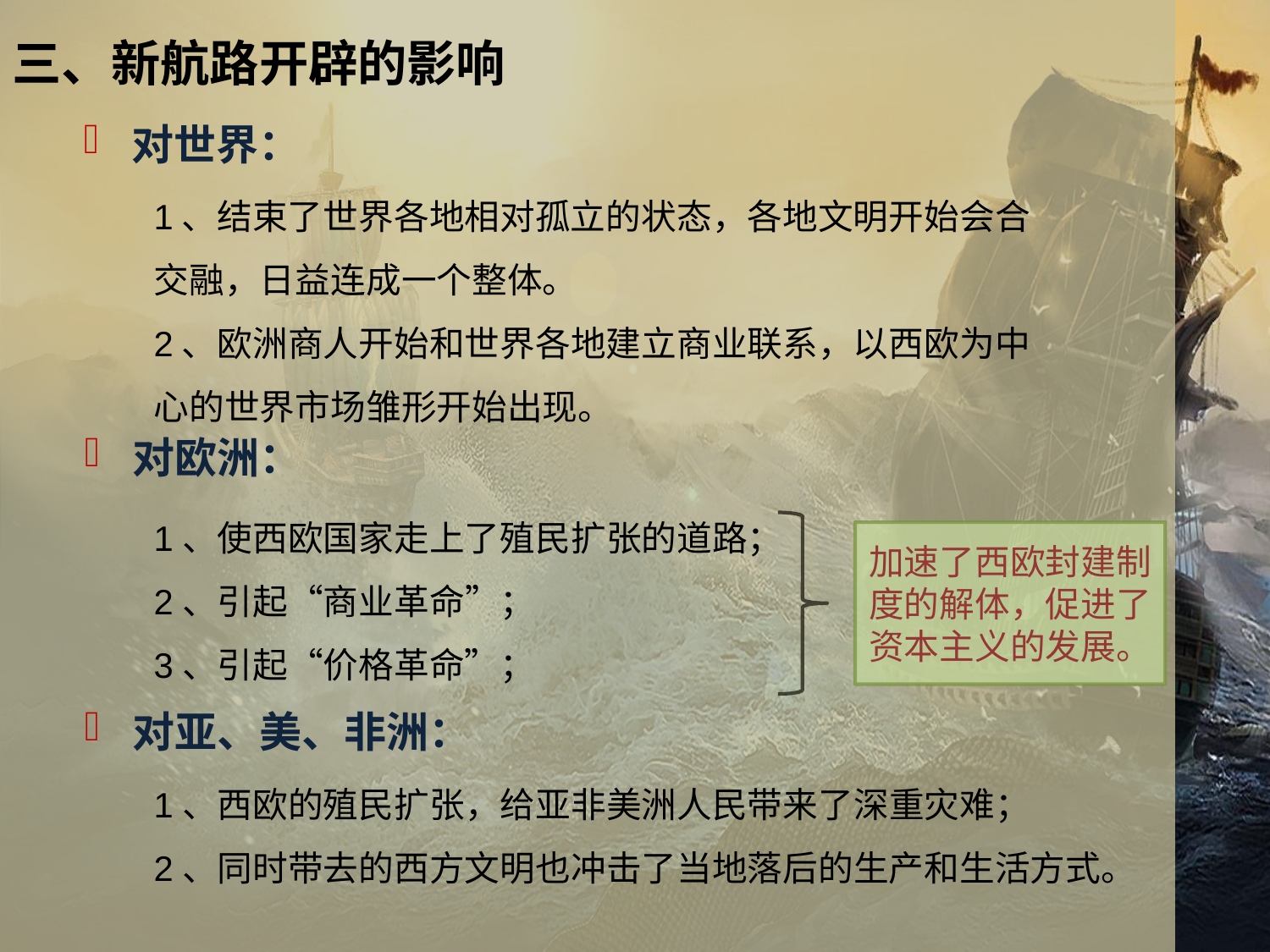

三、新航路开辟的影响
对世界：
1、结束了世界各地相对孤立的状态，各地文明开始会合交融，日益连成一个整体。
2、欧洲商人开始和世界各地建立商业联系，以西欧为中心的世界市场雏形开始出现。
对欧洲：
1、使西欧国家走上了殖民扩张的道路；
2、引起“商业革命”；
3、引起“价格革命”；

加速了西欧封建制度的解体，促进了资本主义的发展。
对亚、美、非洲：
1、西欧的殖民扩张，给亚非美洲人民带来了深重灾难；
2、同时带去的西方文明也冲击了当地落后的生产和生活方式。